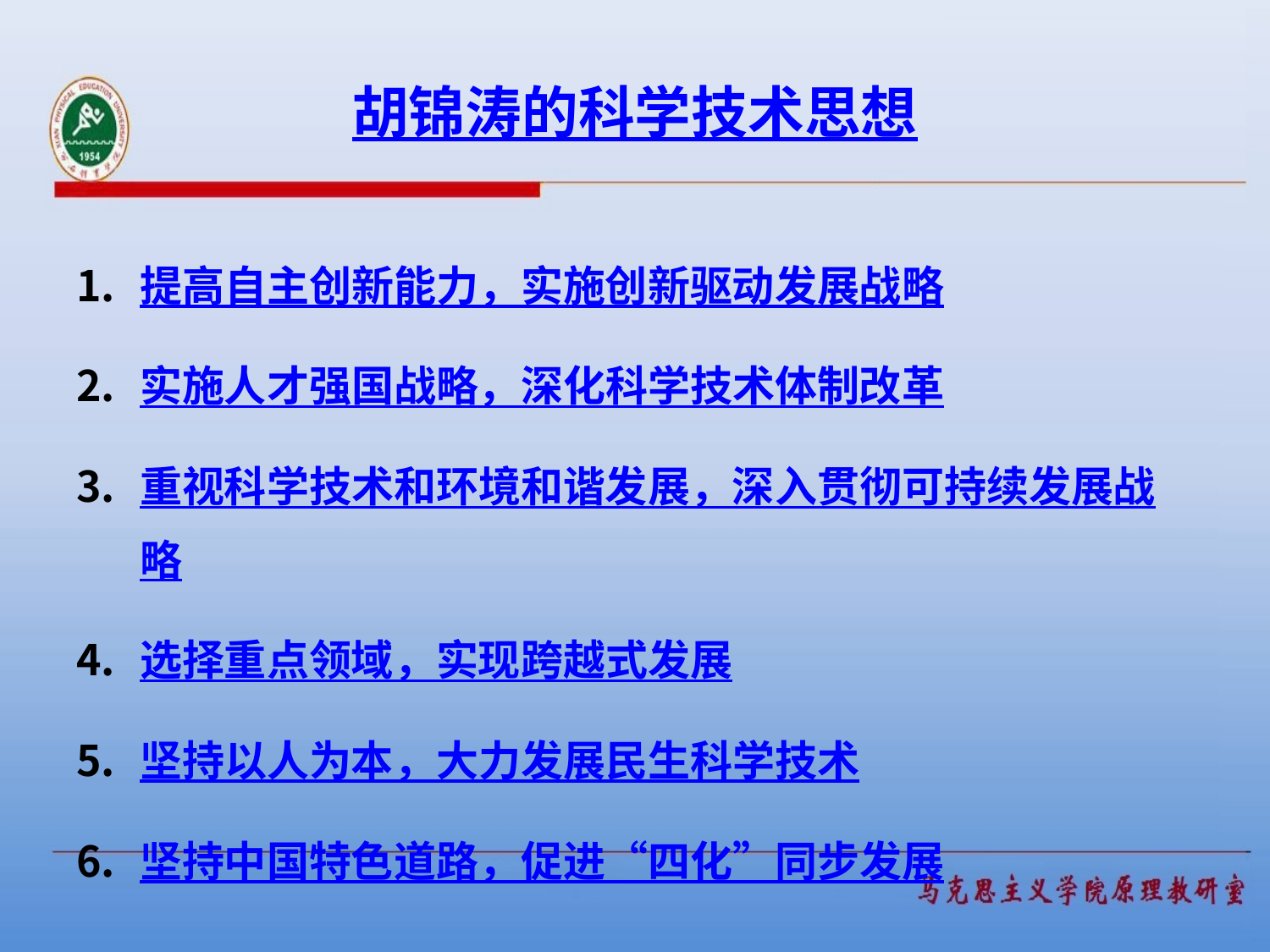

# 胡锦涛的科学技术思想
提高自主创新能力，实施创新驱动发展战略
实施人才强国战略，深化科学技术体制改革
重视科学技术和环境和谐发展，深入贯彻可持续发展战略
选择重点领域，实现跨越式发展
坚持以人为本，大力发展民生科学技术
坚持中国特色道路，促进“四化”同步发展